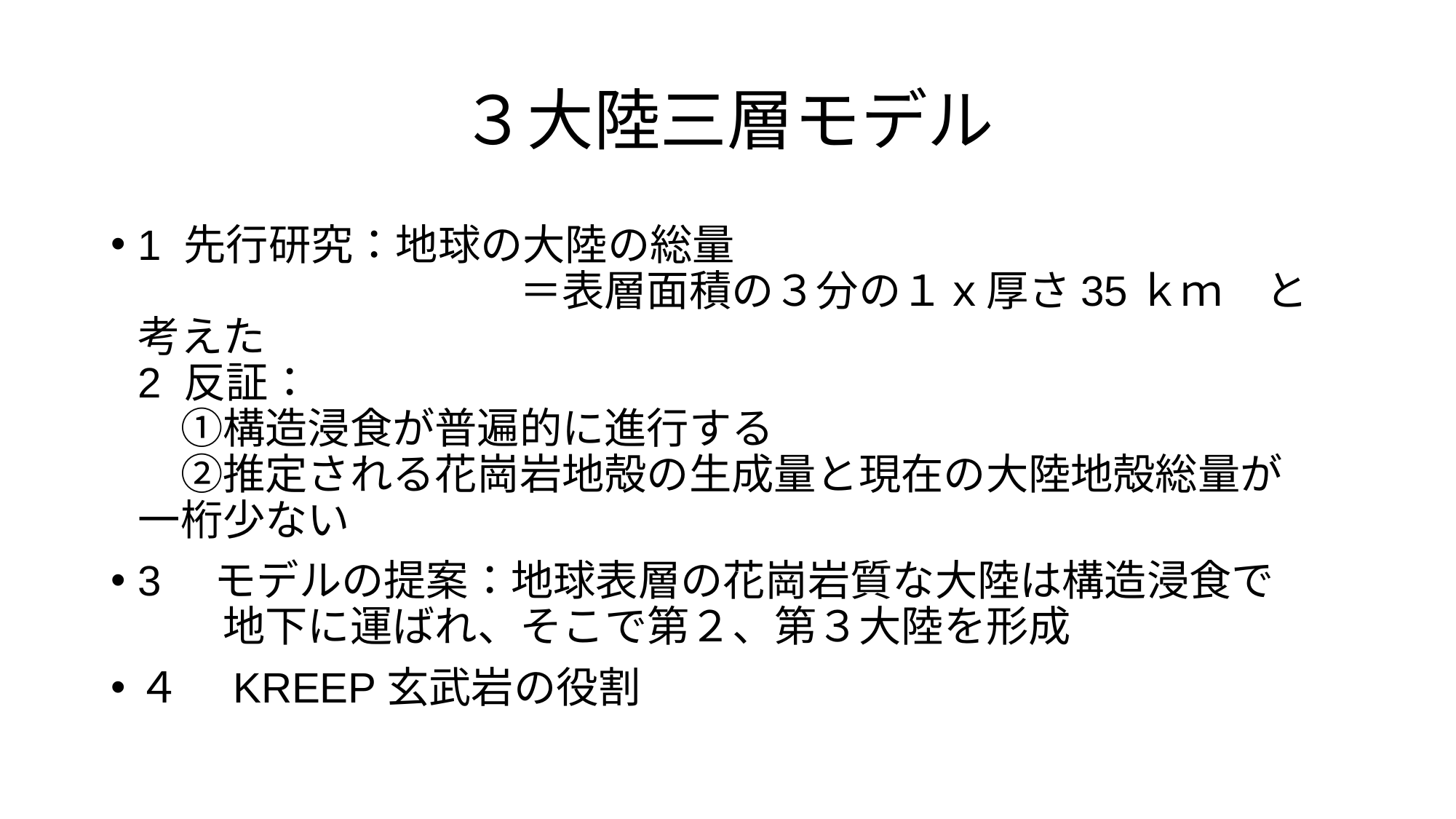

# ３大陸三層モデル
1 先行研究：地球の大陸の総量
　　　　　　　　　＝表層面積の３分の１ｘ厚さ35ｋｍ　と考えた
2 反証：
　①構造浸食が普遍的に進行する
　②推定される花崗岩地殻の生成量と現在の大陸地殻総量が
一桁少ない
3　モデルの提案：地球表層の花崗岩質な大陸は構造浸食で
　　地下に運ばれ、そこで第２、第３大陸を形成
４　KREEP玄武岩の役割